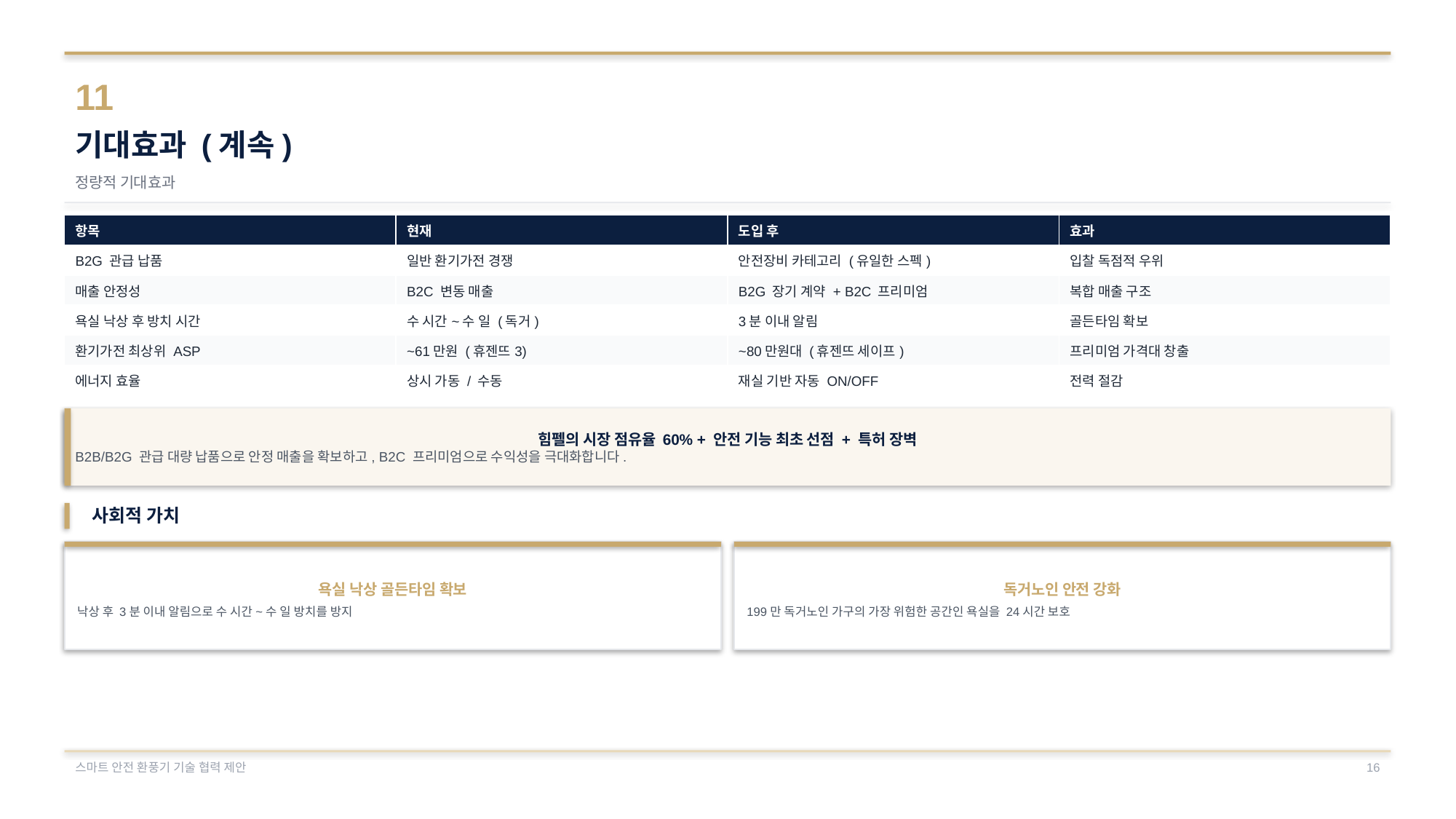

11
기대효과 (계속)
정량적 기대효과

| 항목 | 현재 | 도입 후 | 효과 |
| --- | --- | --- | --- |
| B2G 관급 납품 | 일반 환기가전 경쟁 | 안전장비 카테고리 (유일한 스펙) | 입찰 독점적 우위 |
| 매출 안정성 | B2C 변동 매출 | B2G 장기 계약 + B2C 프리미엄 | 복합 매출 구조 |
| 욕실 낙상 후 방치 시간 | 수 시간~수 일 (독거) | 3분 이내 알림 | 골든타임 확보 |
| 환기가전 최상위 ASP | ~61만원 (휴젠뜨3) | ~80만원대 (휴젠뜨 세이프) | 프리미엄 가격대 창출 |
| 에너지 효율 | 상시 가동 / 수동 | 재실 기반 자동 ON/OFF | 전력 절감 |
힘펠의 시장 점유율 60% + 안전 기능 최초 선점 + 특허 장벽
B2B/B2G 관급 대량 납품으로 안정 매출을 확보하고, B2C 프리미엄으로 수익성을 극대화합니다.

사회적 가치

욕실 낙상 골든타임 확보
낙상 후 3분 이내 알림으로 수 시간~수 일 방치를 방지

독거노인 안전 강화
199만 독거노인 가구의 가장 위험한 공간인 욕실을 24시간 보호

스마트 안전 환풍기 기술 협력 제안
16